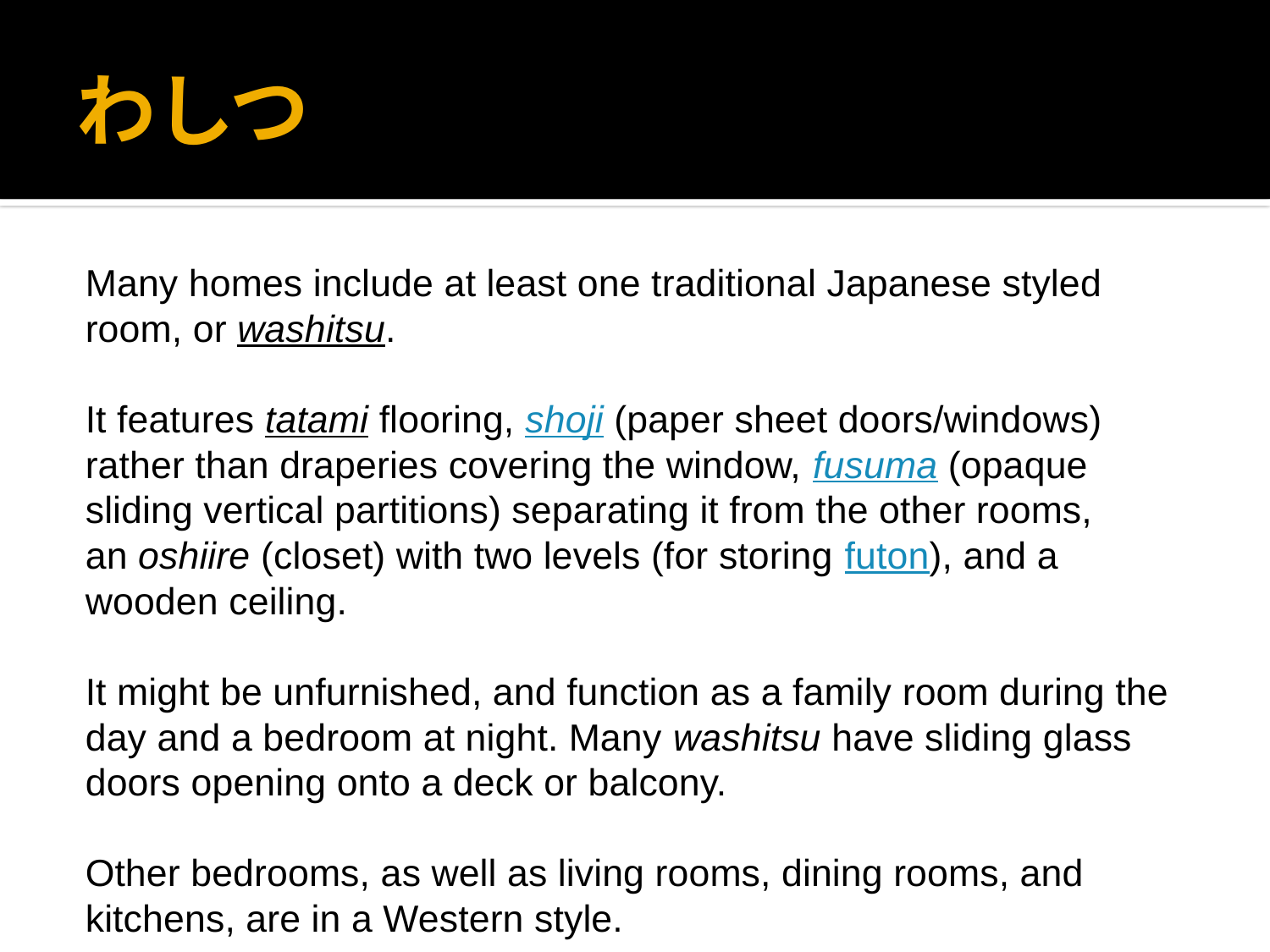

# わしつ
Many homes include at least one traditional Japanese styled room, or washitsu.

It features tatami flooring, shoji (paper sheet doors/windows) rather than draperies covering the window, fusuma (opaque sliding vertical partitions) separating it from the other rooms, an oshiire (closet) with two levels (for storing futon), and a wooden ceiling.

It might be unfurnished, and function as a family room during the day and a bedroom at night. Many washitsu have sliding glass doors opening onto a deck or balcony.

Other bedrooms, as well as living rooms, dining rooms, and kitchens, are in a Western style.